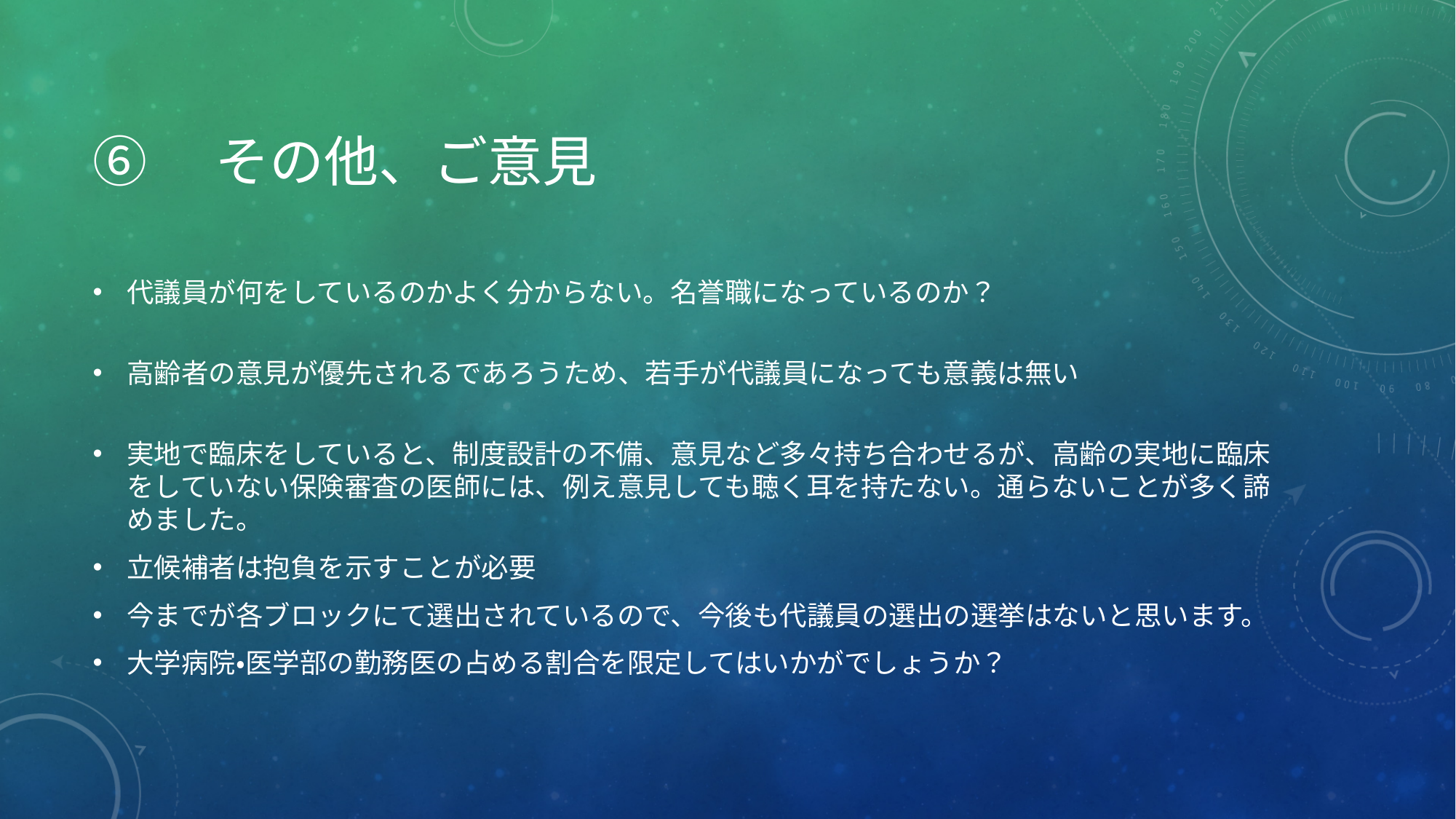

# ⑥　その他、ご意見
代議員が何をしているのかよく分からない。名誉職になっているのか？
高齢者の意見が優先されるであろうため、若手が代議員になっても意義は無い
実地で臨床をしていると、制度設計の不備、意見など多々持ち合わせるが、高齢の実地に臨床をしていない保険審査の医師には、例え意見しても聴く耳を持たない。通らないことが多く諦めました。
立候補者は抱負を示すことが必要
今までが各ブロックにて選出されているので、今後も代議員の選出の選挙はないと思います。
大学病院・医学部の勤務医の占める割合を限定してはいかがでしょうか？